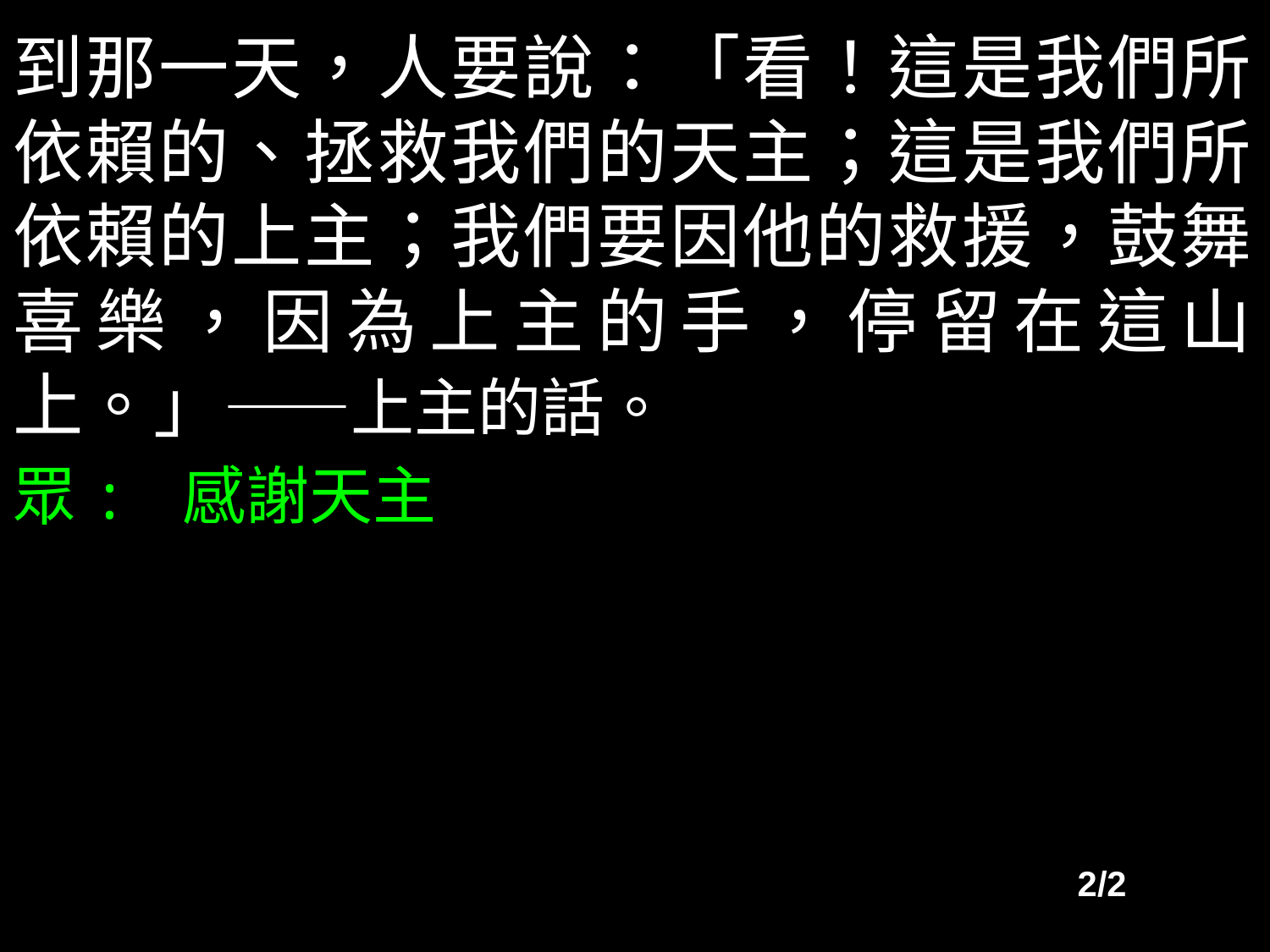

到那一天，人要說：「看！這是我們所依賴的、拯救我們的天主；這是我們所依賴的上主；我們要因他的救援，鼓舞喜樂，因為上主的手，停留在這山上。」——上主的話。
眾: 感謝天主

2/2